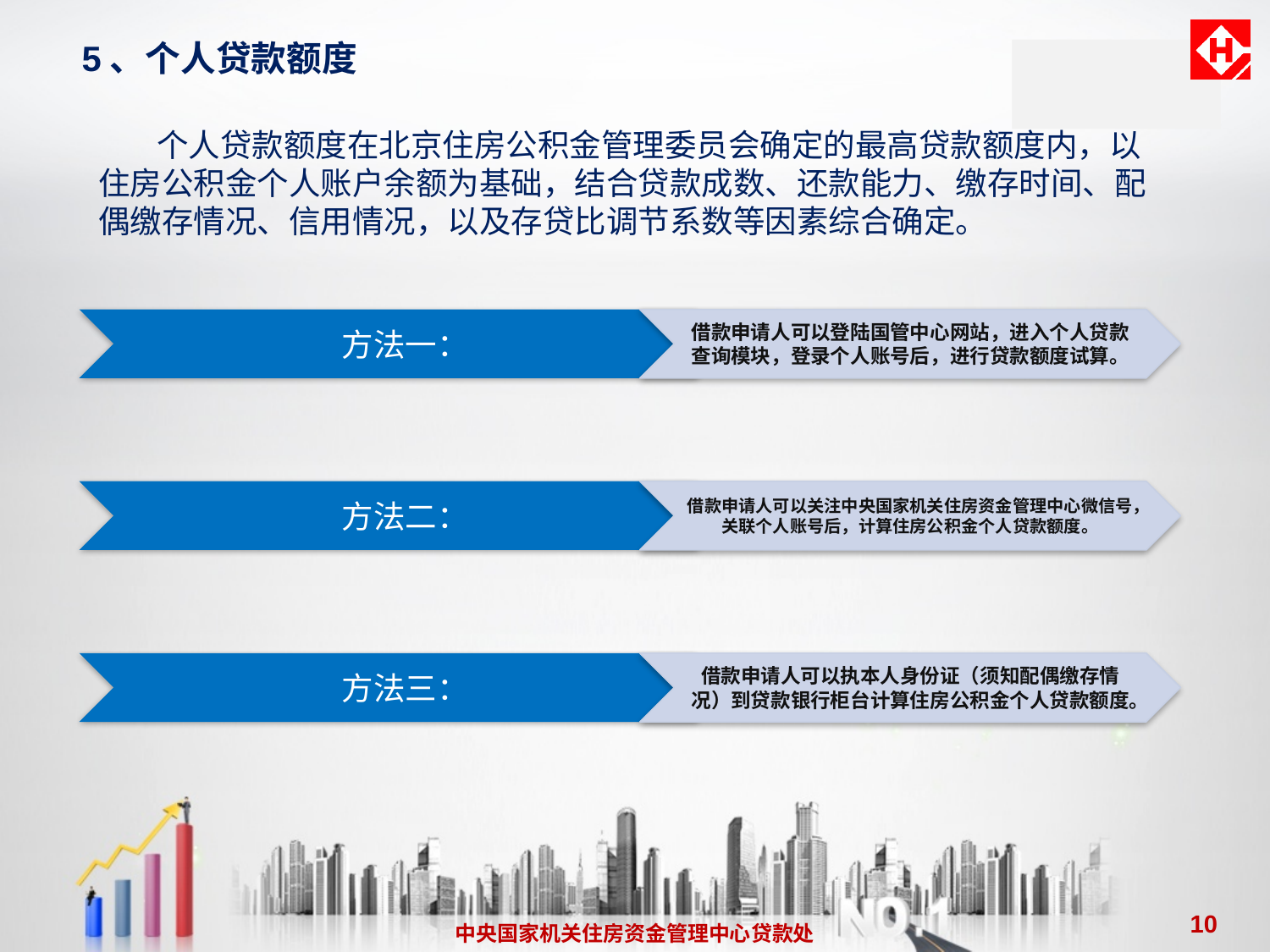

5、个人贷款额度
       个人贷款额度在北京住房公积金管理委员会确定的最高贷款额度内，以
住房公积金个人账户余额为基础，结合贷款成数、还款能力、缴存时间、配
偶缴存情况、信用情况，以及存贷比调节系数等因素综合确定。
方法一：
借款申请人可以登陆国管中心网站，进入个人贷款查询模块，登录个人账号后，进行贷款额度试算。
方法三：
借款申请人可以执本人身份证（须知配偶缴存情况）到贷款银行柜台计算住房公积金个人贷款额度。
借款申请人可以关注中央国家机关住房资金管理中心微信号，关联个人账号后，计算住房公积金个人贷款额度。
方法二：
10
中央国家机关住房资金管理中心贷款处